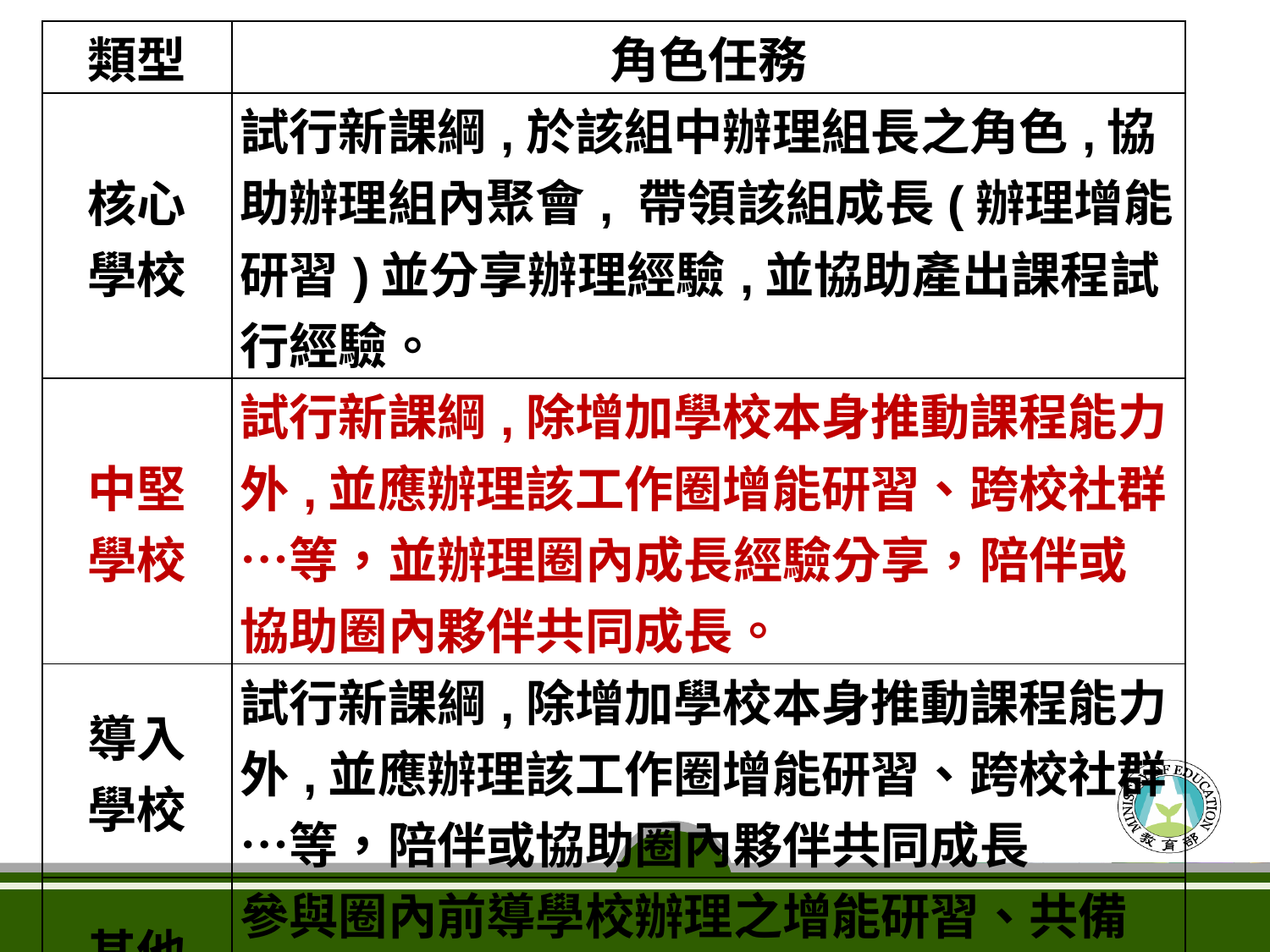

| 類型 | 角色任務 |
| --- | --- |
| 核心 學校 | 試行新課綱,於該組中辦理組長之角色,協助辦理組內聚會, 帶領該組成長(辦理增能研習)並分享辦理經驗,並協助產出課程試行經驗。 |
| 中堅 學校 | 試行新課綱,除增加學校本身推動課程能力外,並應辦理該工作圈增能研習、跨校社群…等，並辦理圈內成長經驗分享，陪伴或協助圈內夥伴共同成長。 |
| 導入 學校 | 試行新課綱,除增加學校本身推動課程能力外,並應辦理該工作圈增能研習、跨校社群…等，陪伴或協助圈內夥伴共同成長 |
| 其他 學校 | 參與圈內前導學校辦理之增能研習、共備社群。並提出成長需求，透由策略聯盟工作圈夥伴共學成長，解決問題。 |